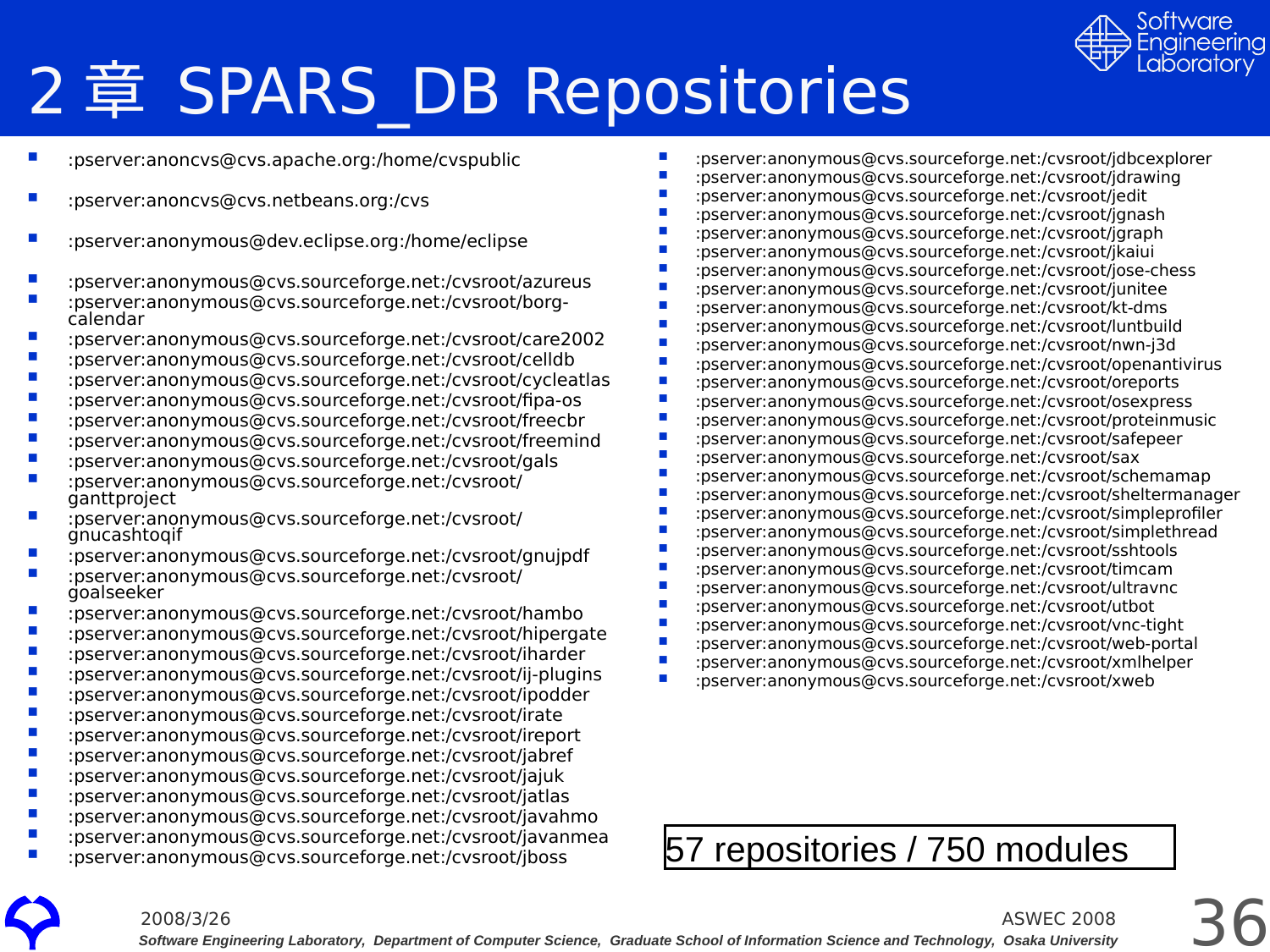

# 2章 SPARS_DB Repositories
:pserver:anoncvs@cvs.apache.org:/home/cvspublic

:pserver:anoncvs@cvs.netbeans.org:/cvs

:pserver:anonymous@dev.eclipse.org:/home/eclipse

:pserver:anonymous@cvs.sourceforge.net:/cvsroot/azureus
:pserver:anonymous@cvs.sourceforge.net:/cvsroot/borg-calendar
:pserver:anonymous@cvs.sourceforge.net:/cvsroot/care2002
:pserver:anonymous@cvs.sourceforge.net:/cvsroot/celldb
:pserver:anonymous@cvs.sourceforge.net:/cvsroot/cycleatlas
:pserver:anonymous@cvs.sourceforge.net:/cvsroot/fipa-os
:pserver:anonymous@cvs.sourceforge.net:/cvsroot/freecbr
:pserver:anonymous@cvs.sourceforge.net:/cvsroot/freemind
:pserver:anonymous@cvs.sourceforge.net:/cvsroot/gals
:pserver:anonymous@cvs.sourceforge.net:/cvsroot/ganttproject
:pserver:anonymous@cvs.sourceforge.net:/cvsroot/gnucashtoqif
:pserver:anonymous@cvs.sourceforge.net:/cvsroot/gnujpdf
:pserver:anonymous@cvs.sourceforge.net:/cvsroot/goalseeker
:pserver:anonymous@cvs.sourceforge.net:/cvsroot/hambo
:pserver:anonymous@cvs.sourceforge.net:/cvsroot/hipergate
:pserver:anonymous@cvs.sourceforge.net:/cvsroot/iharder
:pserver:anonymous@cvs.sourceforge.net:/cvsroot/ij-plugins
:pserver:anonymous@cvs.sourceforge.net:/cvsroot/ipodder
:pserver:anonymous@cvs.sourceforge.net:/cvsroot/irate
:pserver:anonymous@cvs.sourceforge.net:/cvsroot/ireport
:pserver:anonymous@cvs.sourceforge.net:/cvsroot/jabref
:pserver:anonymous@cvs.sourceforge.net:/cvsroot/jajuk
:pserver:anonymous@cvs.sourceforge.net:/cvsroot/jatlas
:pserver:anonymous@cvs.sourceforge.net:/cvsroot/javahmo
:pserver:anonymous@cvs.sourceforge.net:/cvsroot/javanmea
:pserver:anonymous@cvs.sourceforge.net:/cvsroot/jboss
:pserver:anonymous@cvs.sourceforge.net:/cvsroot/jdbcexplorer
:pserver:anonymous@cvs.sourceforge.net:/cvsroot/jdrawing
:pserver:anonymous@cvs.sourceforge.net:/cvsroot/jedit
:pserver:anonymous@cvs.sourceforge.net:/cvsroot/jgnash
:pserver:anonymous@cvs.sourceforge.net:/cvsroot/jgraph
:pserver:anonymous@cvs.sourceforge.net:/cvsroot/jkaiui
:pserver:anonymous@cvs.sourceforge.net:/cvsroot/jose-chess
:pserver:anonymous@cvs.sourceforge.net:/cvsroot/junitee
:pserver:anonymous@cvs.sourceforge.net:/cvsroot/kt-dms
:pserver:anonymous@cvs.sourceforge.net:/cvsroot/luntbuild
:pserver:anonymous@cvs.sourceforge.net:/cvsroot/nwn-j3d
:pserver:anonymous@cvs.sourceforge.net:/cvsroot/openantivirus
:pserver:anonymous@cvs.sourceforge.net:/cvsroot/oreports
:pserver:anonymous@cvs.sourceforge.net:/cvsroot/osexpress
:pserver:anonymous@cvs.sourceforge.net:/cvsroot/proteinmusic
:pserver:anonymous@cvs.sourceforge.net:/cvsroot/safepeer
:pserver:anonymous@cvs.sourceforge.net:/cvsroot/sax
:pserver:anonymous@cvs.sourceforge.net:/cvsroot/schemamap
:pserver:anonymous@cvs.sourceforge.net:/cvsroot/sheltermanager
:pserver:anonymous@cvs.sourceforge.net:/cvsroot/simpleprofiler
:pserver:anonymous@cvs.sourceforge.net:/cvsroot/simplethread
:pserver:anonymous@cvs.sourceforge.net:/cvsroot/sshtools
:pserver:anonymous@cvs.sourceforge.net:/cvsroot/timcam
:pserver:anonymous@cvs.sourceforge.net:/cvsroot/ultravnc
:pserver:anonymous@cvs.sourceforge.net:/cvsroot/utbot
:pserver:anonymous@cvs.sourceforge.net:/cvsroot/vnc-tight
:pserver:anonymous@cvs.sourceforge.net:/cvsroot/web-portal
:pserver:anonymous@cvs.sourceforge.net:/cvsroot/xmlhelper
:pserver:anonymous@cvs.sourceforge.net:/cvsroot/xweb

57 repositories / 750 modules
36
ASWEC 2008
2008/3/26